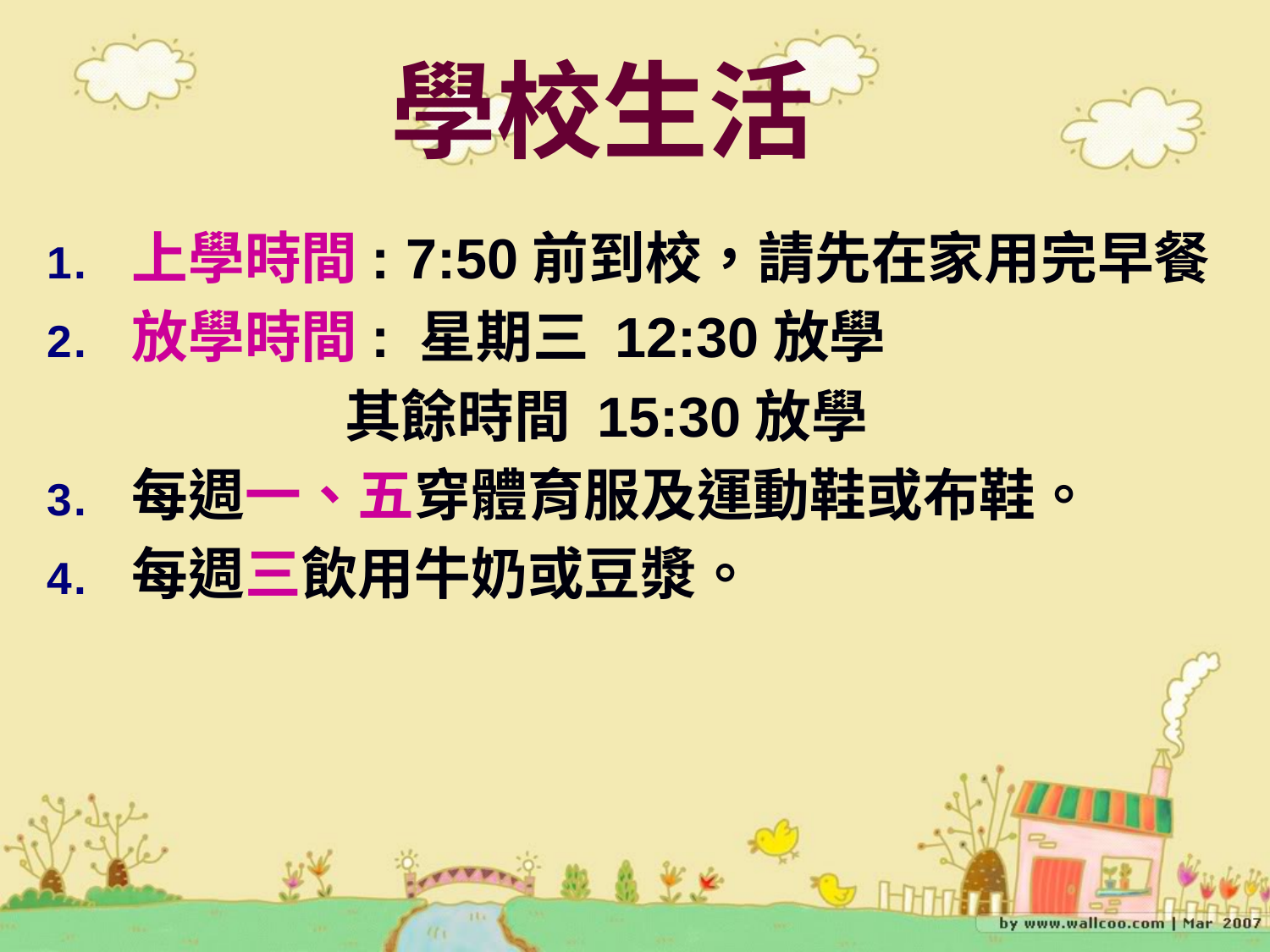

學校生活
上學時間: 7:50前到校，請先在家用完早餐
放學時間: 星期三 12:30放學
                      其餘時間 15:30放學
每週一、五穿體育服及運動鞋或布鞋。
每週三飲用牛奶或豆漿。